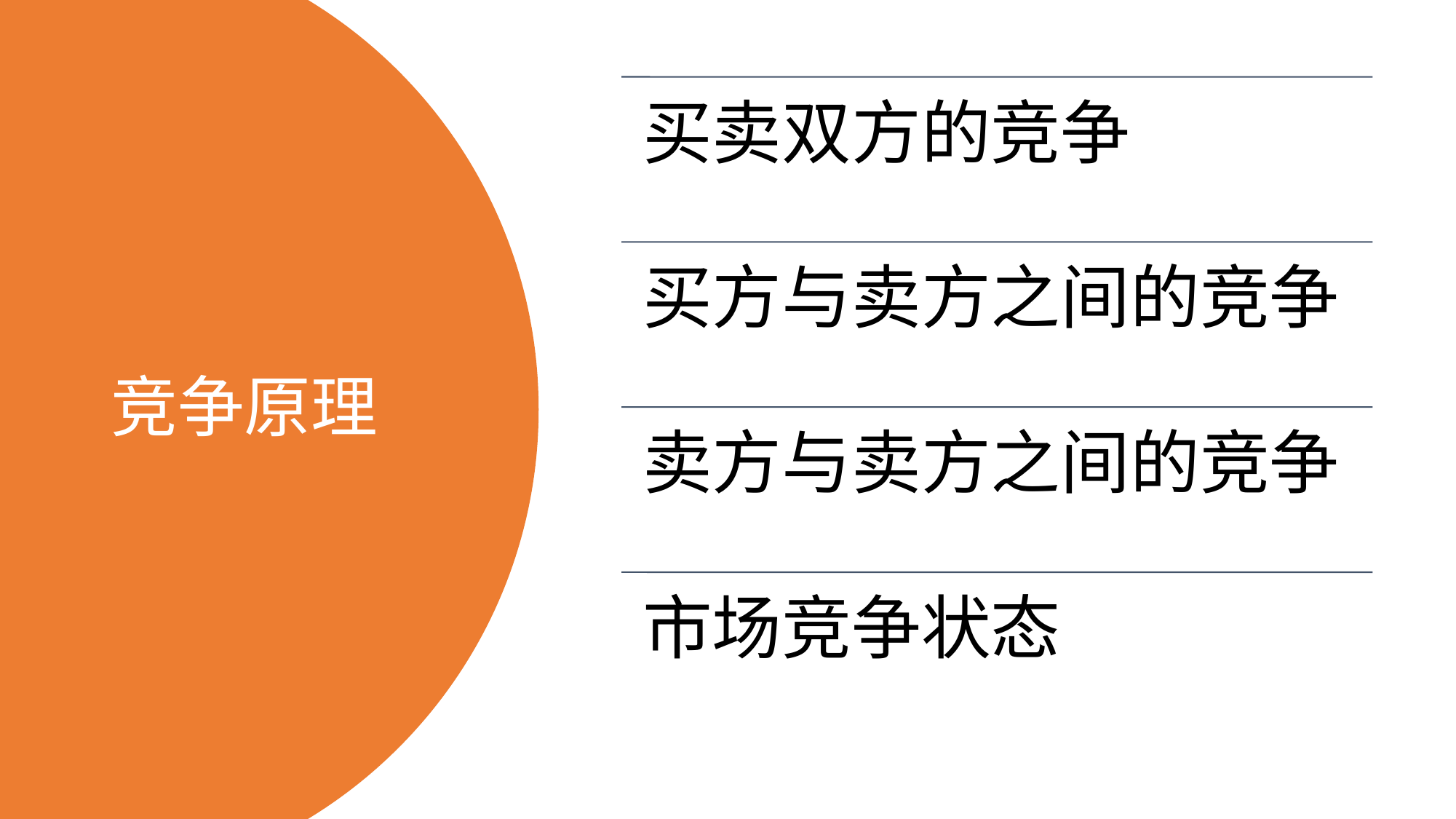

买卖双方的竞争
买方与卖方之间的竞争
卖方与卖方之间的竞争
市场竞争状态
# 竞争原理